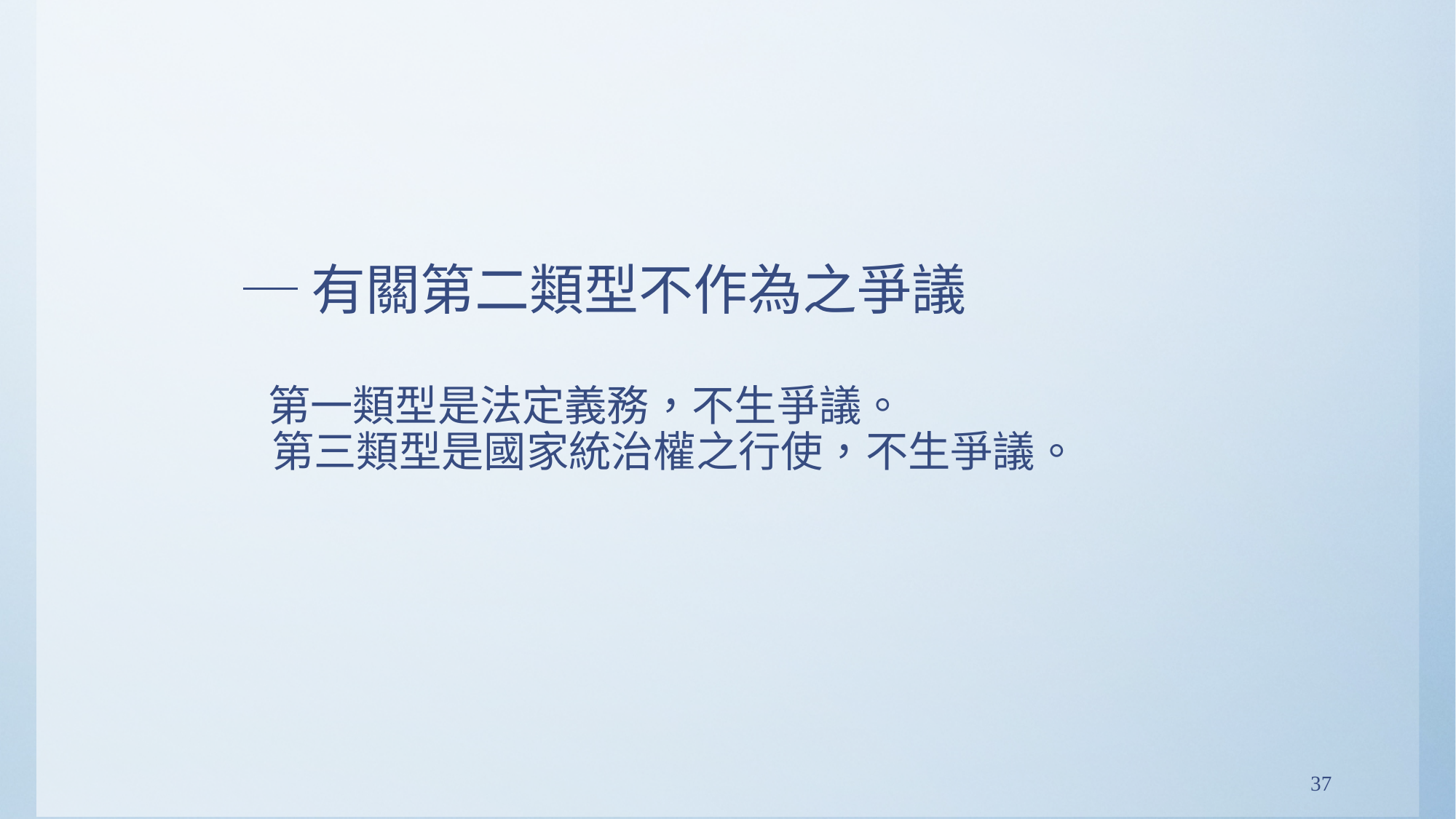

# ─有關第二類型不作為之爭議 第一類型是法定義務，不生爭議。 第三類型是國家統治權之行使，不生爭議。
37